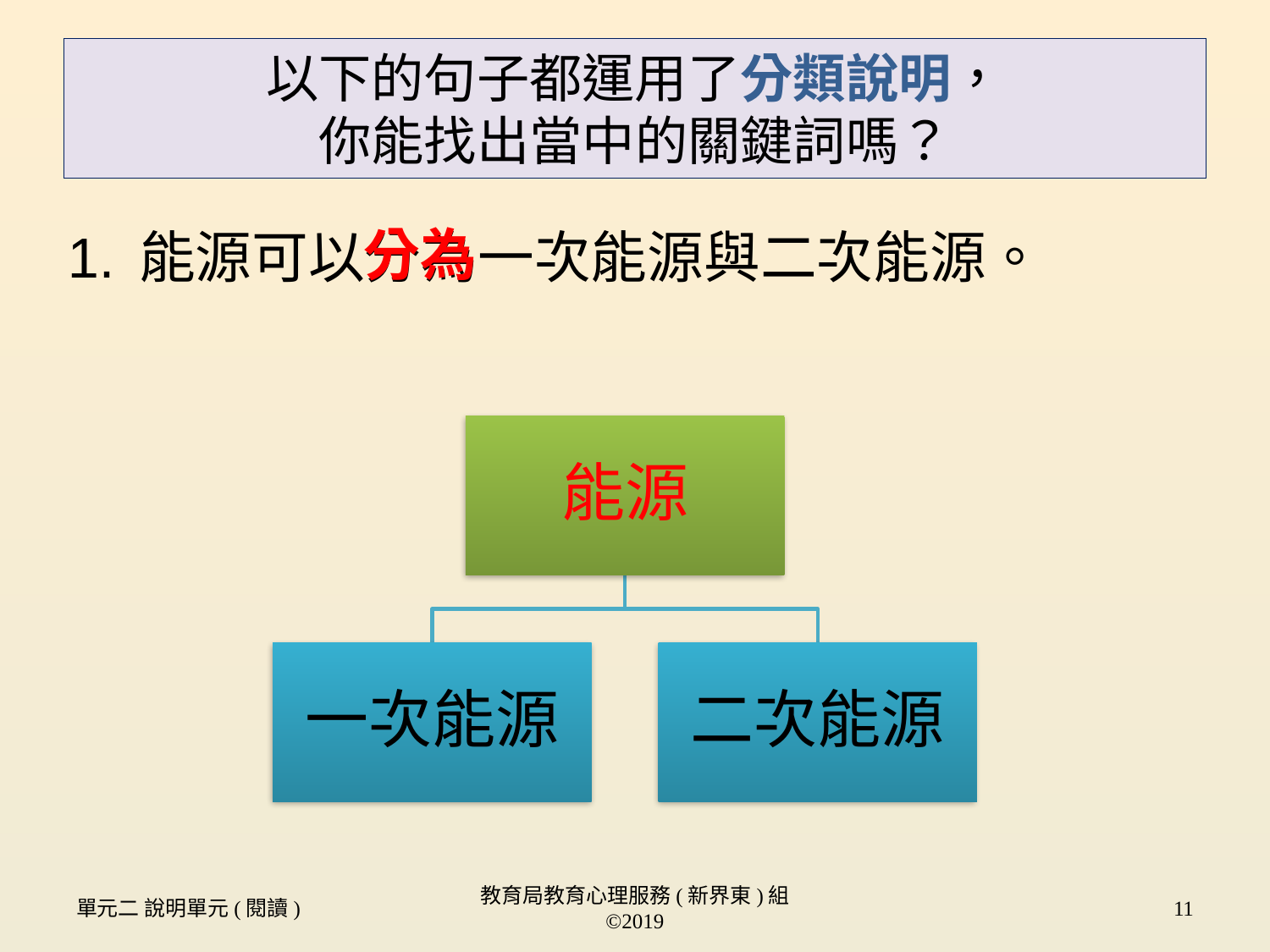

# 以下的句子都運用了分類說明， 你能找出當中的關鍵詞嗎？

能源可以分為一次能源與二次能源。
分為
能源
一次能源
二次能源
單元二 說明單元(閱讀)
教育局教育心理服務(新界東)組 ©2019
11